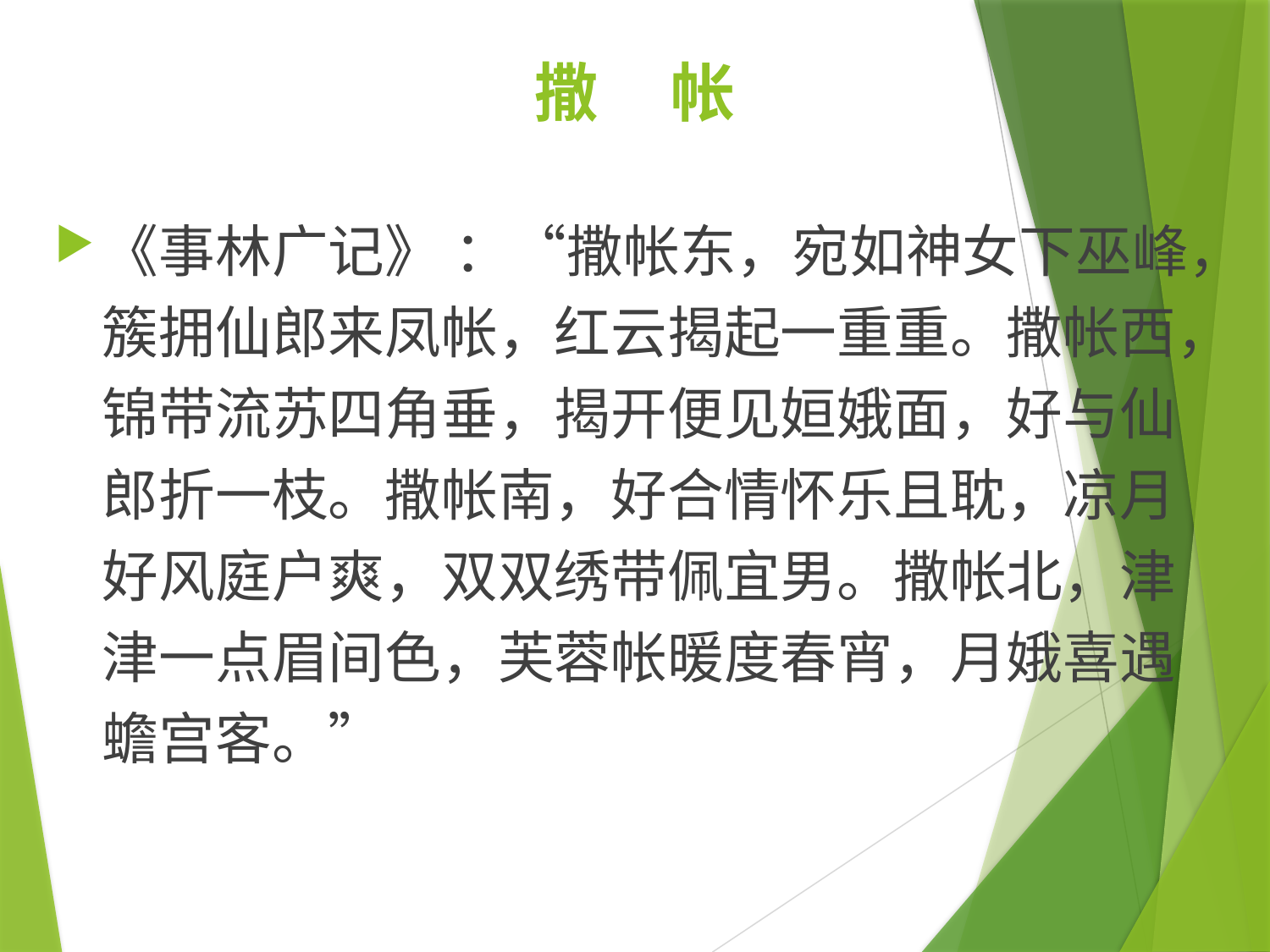

# 撒     帐
《事林广记》 ：“撒帐东，宛如神女下巫峰，簇拥仙郎来凤帐，红云揭起一重重。撒帐西，锦带流苏四角垂，揭开便见姮娥面，好与仙郎折一枝。撒帐南，好合情怀乐且耽，凉月好风庭户爽，双双绣带佩宜男。撒帐北，津津一点眉间色，芙蓉帐暖度春宵，月娥喜遇蟾宫客。”